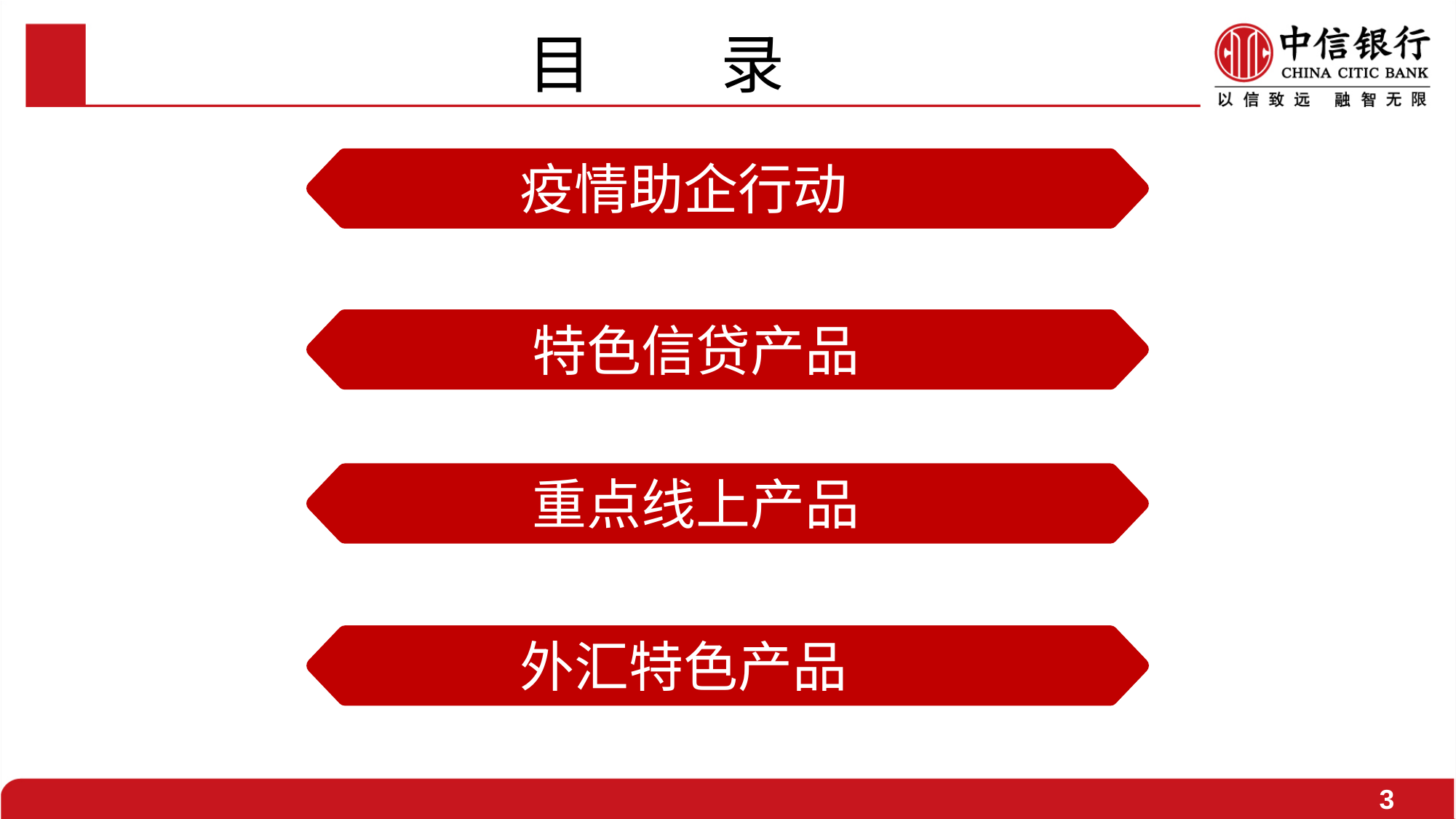

# 目         录
                 疫情助企行动
                  特色信贷产品
                  重点线上产品
                 外汇特色产品
3